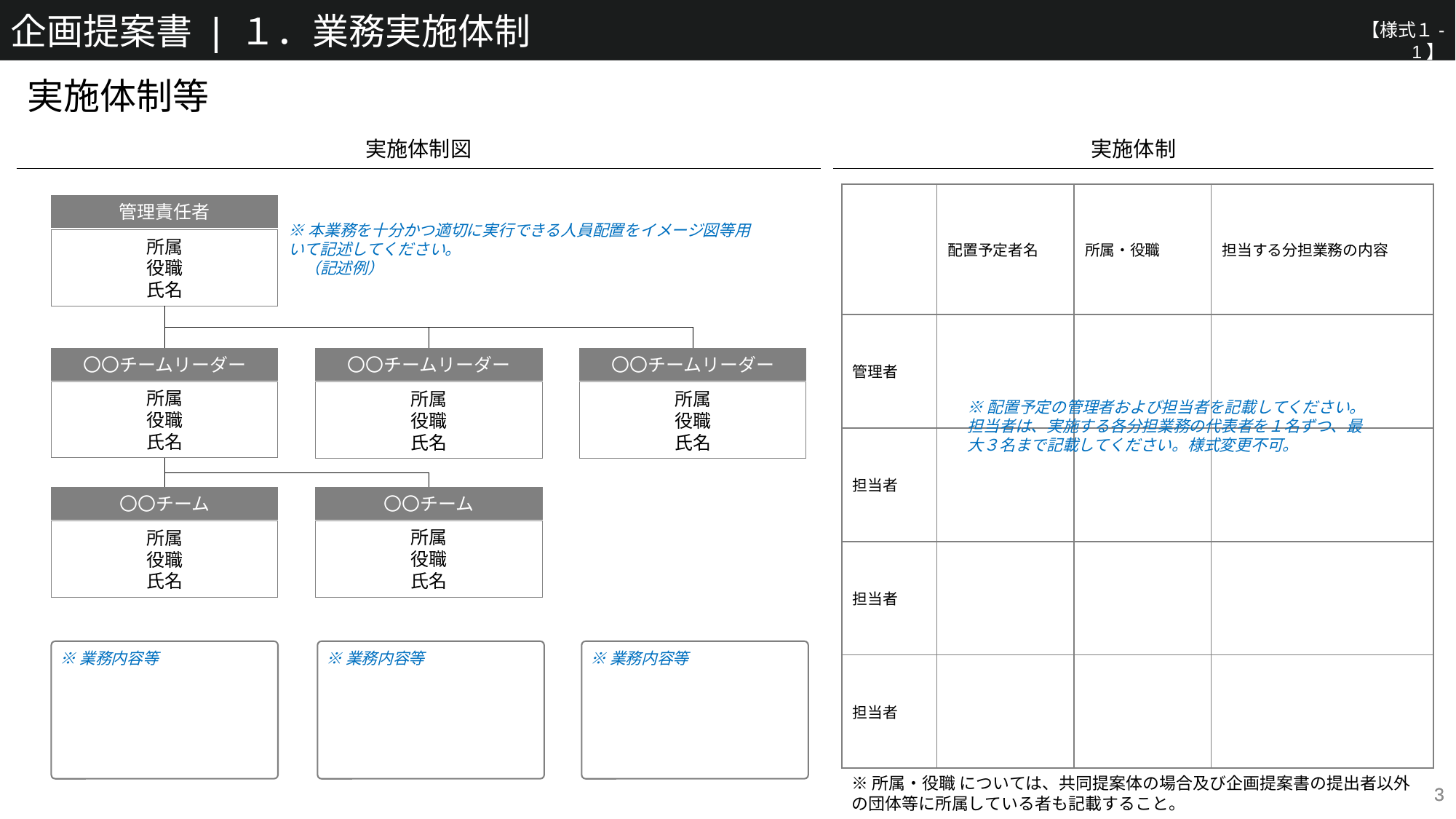

企画提案書 ❘ １．業務実施体制
【様式１-1】
実施体制等
実施体制図
実施体制
|  | 配置予定者名 | 所属・役職 | 担当する分担業務の内容 |
| --- | --- | --- | --- |
| 管理者 |  |  |  |
| 担当者 |  |  |  |
| 担当者 |  |  |  |
| 担当者 |  |  |  |
管理責任者
所属
役職
氏名
〇〇チームリーダー
所属
役職
氏名
〇〇チームリーダー
所属
役職
氏名
〇〇チームリーダー
所属
役職
氏名
〇〇チーム
所属
役職
氏名
〇〇チーム
所属
役職
氏名

※業務内容等
※業務内容等
※業務内容等
※本業務を十分かつ適切に実行できる人員配置をイメージ図等用いて記述してください。
　（記述例）
※配置予定の管理者および担当者を記載してください。担当者は、実施する各分担業務の代表者を１名ずつ、最大３名まで記載してください。様式変更不可。
※所属・役職 については、共同提案体の場合及び企画提案書の提出者以外の団体等に所属している者も記載すること。
3